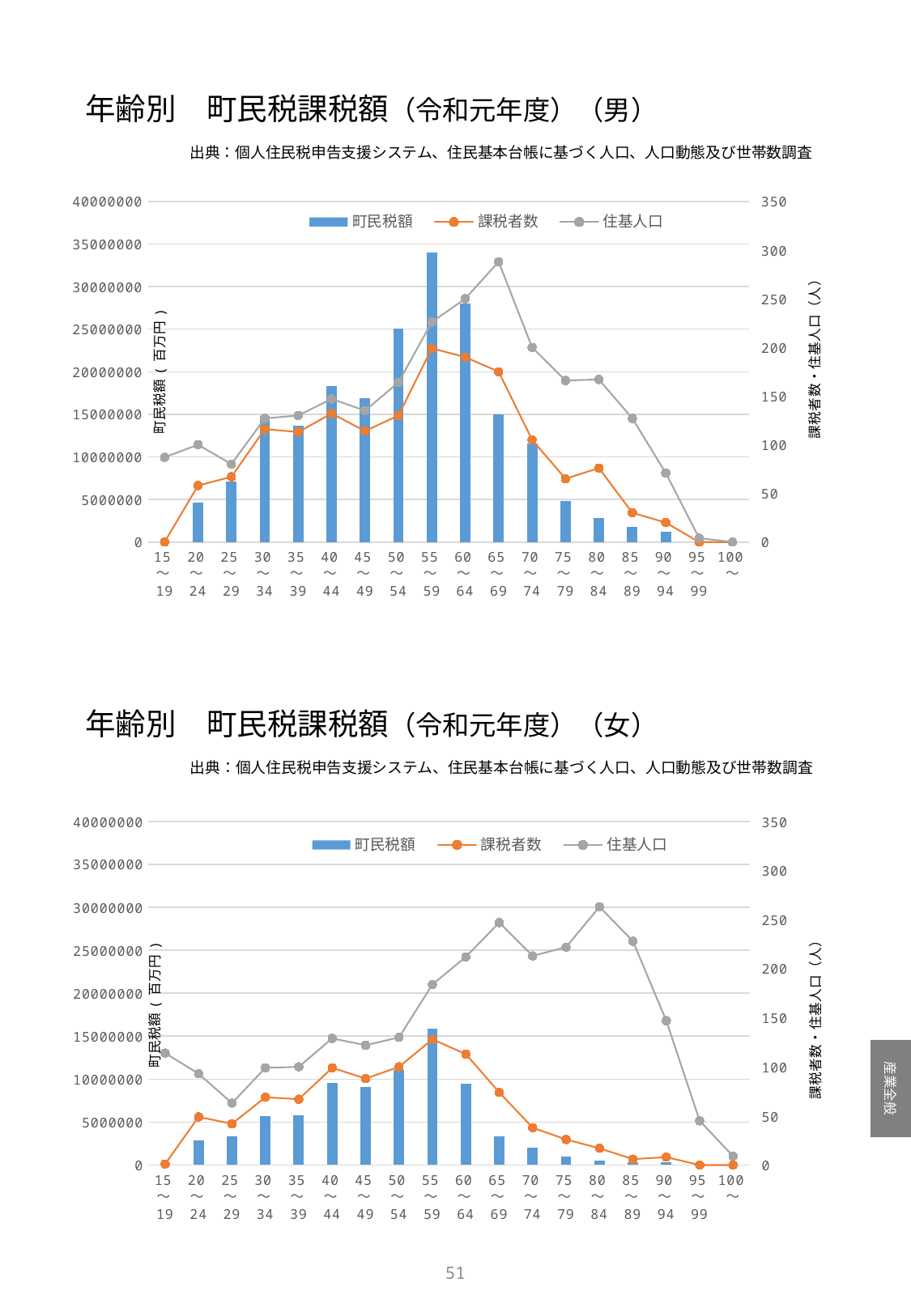

# 年齢別　町民税課税額（令和元年度）（男）
出典：個人住民税申告支援システム、住民基本台帳に基づく人口、人口動態及び世帯数調査

### Chart

| Category | 町民税額 | 課税者数 | 住基人口 |
|---|---|---|---|
| 15～19 | 0.0 | 0.0 | 87.0 |
| 20～24 | 4666900.0 | 58.0 | 100.0 |
| 25～29 | 7065700.0 | 67.0 | 80.0 |
| 30～34 | 14808900.0 | 116.0 | 127.0 |
| 35～39 | 13678900.0 | 113.0 | 130.0 |
| 40～44 | 18325500.0 | 132.0 | 147.0 |
| 45～49 | 16912300.0 | 114.0 | 135.0 |
| 50～54 | 25025200.0 | 130.0 | 164.0 |
| 55～59 | 34012400.0 | 199.0 | 226.0 |
| 60～64 | 27989600.0 | 190.0 | 250.0 |
| 65～69 | 15017544.0 | 175.0 | 288.0 |
| 70～74 | 11591500.0 | 105.0 | 200.0 |
| 75～79 | 4789000.0 | 65.0 | 166.0 |
| 80～84 | 2813500.0 | 76.0 | 167.0 |
| 85～89 | 1742000.0 | 30.0 | 127.0 |
| 90～94 | 1239100.0 | 20.0 | 71.0 |
| 95～99 | 0.0 | 0.0 | 4.0 |
| 100～ | 0.0 | 0.0 | 0.0 |
年齢別　町民税課税額（令和元年度）（女）
出典：個人住民税申告支援システム、住民基本台帳に基づく人口、人口動態及び世帯数調査

### Chart

| Category | 町民税額 | 課税者数 | 住基人口 |
|---|---|---|---|
| 15～19 | 6000.0 | 1.0 | 114.0 |
| 20～24 | 2888200.0 | 49.0 | 93.0 |
| 25～29 | 3388200.0 | 42.0 | 63.0 |
| 30～34 | 5665100.0 | 69.0 | 99.0 |
| 35～39 | 5774700.0 | 67.0 | 100.0 |
| 40～44 | 9601400.0 | 99.0 | 129.0 |
| 45～49 | 9114300.0 | 88.0 | 122.0 |
| 50～54 | 11082200.0 | 100.0 | 130.0 |
| 55～59 | 15915200.0 | 128.0 | 184.0 |
| 60～64 | 9426100.0 | 113.0 | 212.0 |
| 65～69 | 3303200.0 | 74.0 | 247.0 |
| 70～74 | 2058700.0 | 38.0 | 213.0 |
| 75～79 | 937000.0 | 26.0 | 222.0 |
| 80～84 | 509100.0 | 17.0 | 263.0 |
| 85～89 | 372600.0 | 6.0 | 228.0 |
| 90～94 | 289975.0 | 8.0 | 147.0 |
| 95～99 | 0.0 | 0.0 | 45.0 |
| 100～ | 0.0 | 0.0 | 9.0 |
産業全般
51